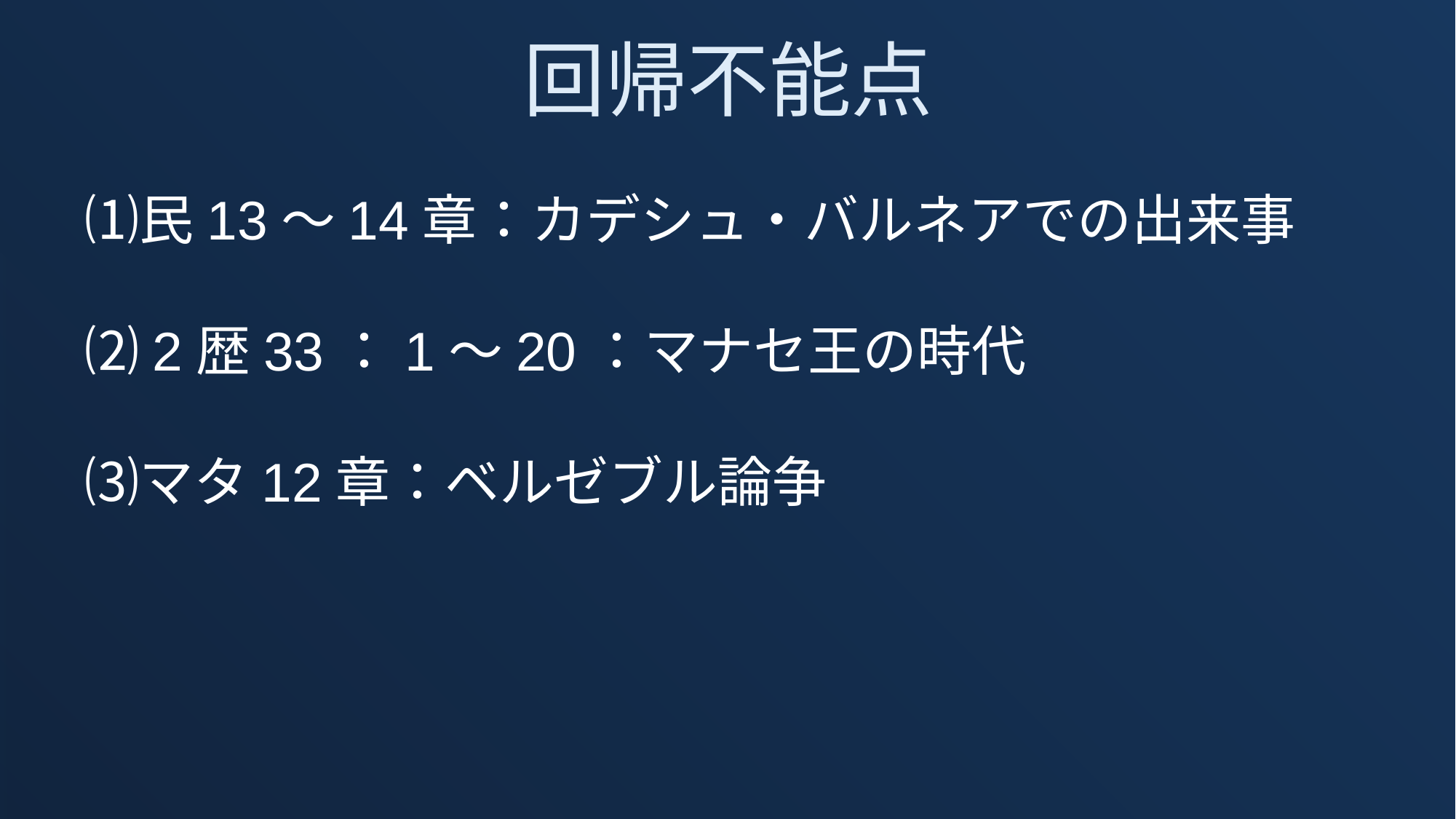

回帰不能点

　⑴民13～14章：カデシュ・バルネアでの出来事

　⑵2歴33：1～20：マナセ王の時代

　⑶マタ12章：ベルゼブル論争